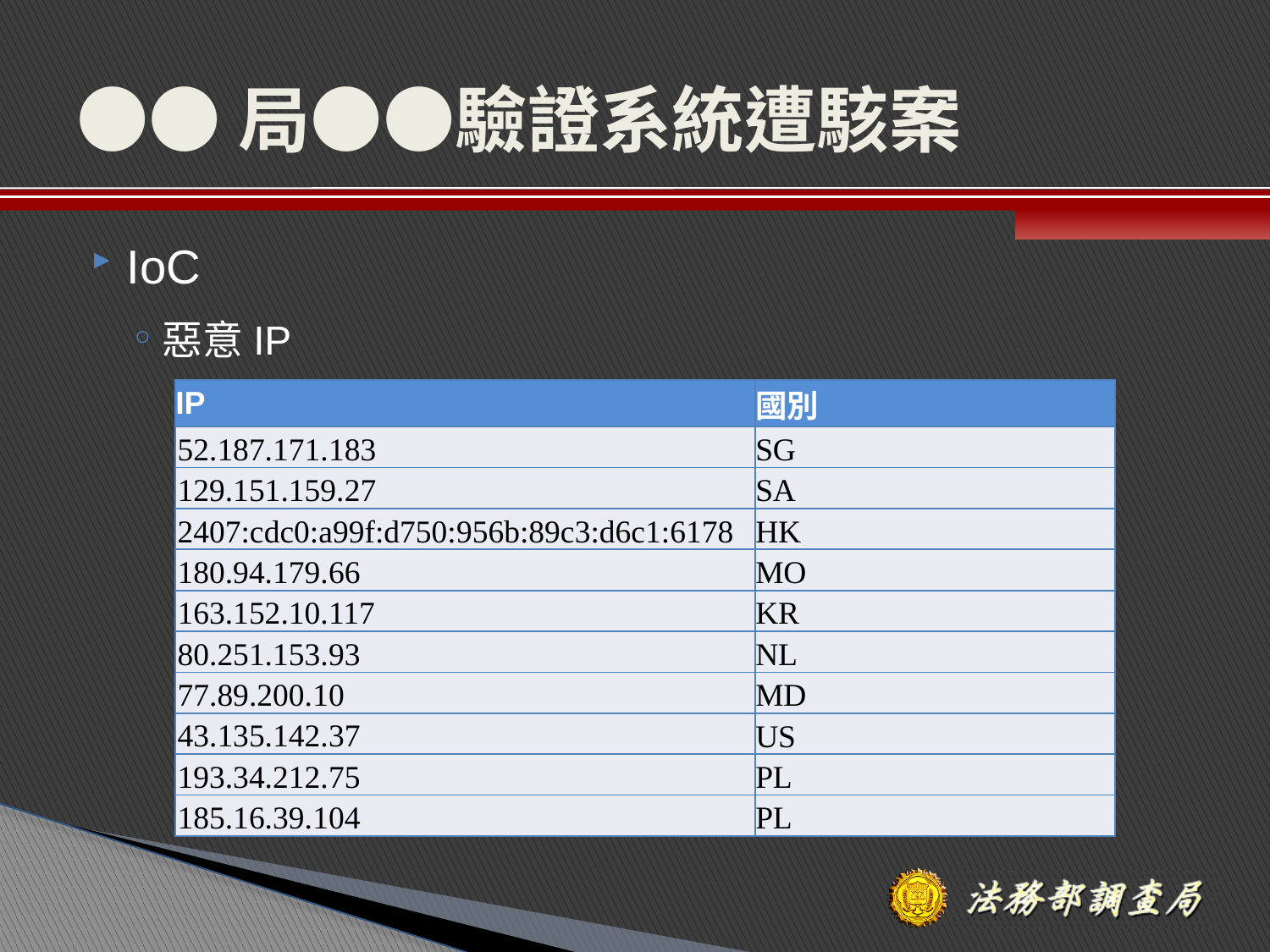

# ●●局●●驗證系統遭駭案
IoC
惡意IP
| IP | 國別 |
| --- | --- |
| 52.187.171.183 | SG |
| 129.151.159.27 | SA |
| 2407:cdc0:a99f:d750:956b:89c3:d6c1:6178 | HK |
| 180.94.179.66 | MO |
| 163.152.10.117 | KR |
| 80.251.153.93 | NL |
| 77.89.200.10 | MD |
| 43.135.142.37 | US |
| 193.34.212.75 | PL |
| 185.16.39.104 | PL |